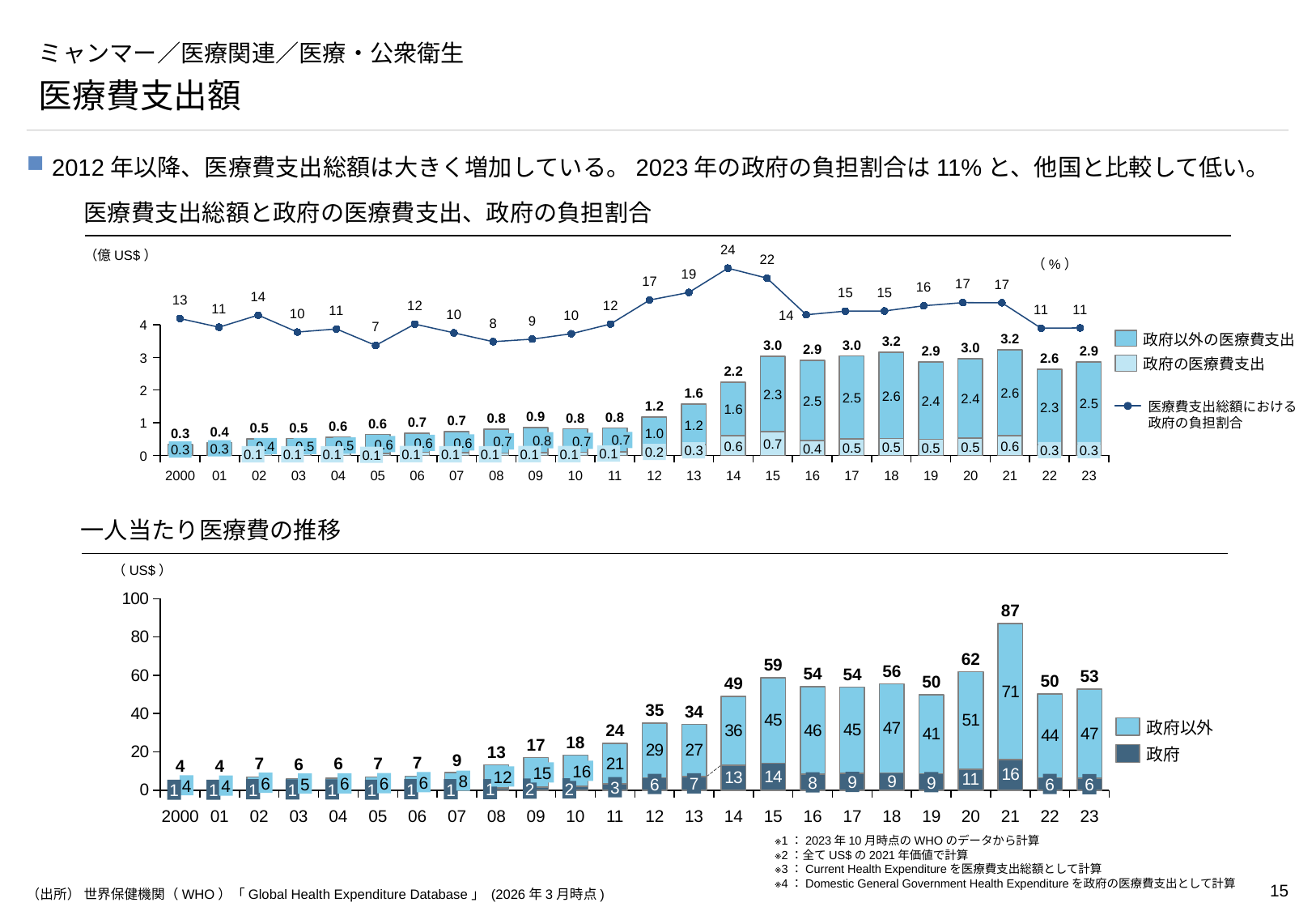

# ミャンマー／医療関連／医療・公衆衛生
医療費支出額
2012年以降、医療費支出総額は大きく増加している。2023年の政府の負担割合は11%と、他国と比較して低い。
医療費支出総額と政府の医療費支出、政府の負担割合

### Chart

| Category |  |
|---|---|
（億US$）
（%）

### Chart

| Category |  |  |
|---|---|---|
4
政府以外の医療費支出
3.2

3.2
3.0
3.0
3.0
2.9
2.9
2.9
3
2.6
政府の医療費支出

2.2
2
1.6
2.6
2.3
2.6
2.5
2.4
2.5
2.4
2.5
1.2
医療費支出総額における
政府の負担割合
2.3
1.6

0.9
0.8
0.8
0.8
0.7
0.7
1
0.6
1.2
0.6
0.5
0.5
0.4
1.0
0.3
0.7
0.8
0.7
0.7
0.6
0.6
0.7
0.6
0.5
0.6
0.6
0.4
0.5
0.5
0.5
0.5
0.5
0.4
0.3
0.3
0.3
0.3
0.3
0.2
0.1
0.1
0.1
0.1
0.1
0.1
0.1
0.1
0.1
0.1
0
2000
01
02
03
04
05
06
07
08
09
10
11
12
13
14
15
16
17
18
19
20
21
22
23
一人当たり医療費の推移
（US$）

### Chart

| Category |  |  |
|---|---|---|
87
62
59
56
54
54
53
50
50
49
35
34
政府以外

24
18
17
13
政府

9
7
7
7
6
6
4
4
16
15
12
8
9
6
9
8
6
6
6
7
5
6
6
6
4
4
3
2
2
1
1
1
1
1
1
1
1
1
2000
01
02
03
04
05
06
07
08
09
10
11
12
13
14
15
16
17
18
19
20
21
22
23
※1：2023年10月時点のWHOのデータから計算
※2：全てUS$の2021年価値で計算
※3：Current Health Expenditureを医療費支出総額として計算
※4：Domestic General Government Health Expenditureを政府の医療費支出として計算
（出所） 世界保健機関（WHO）「Global Health Expenditure Database」 (2026年3月時点)